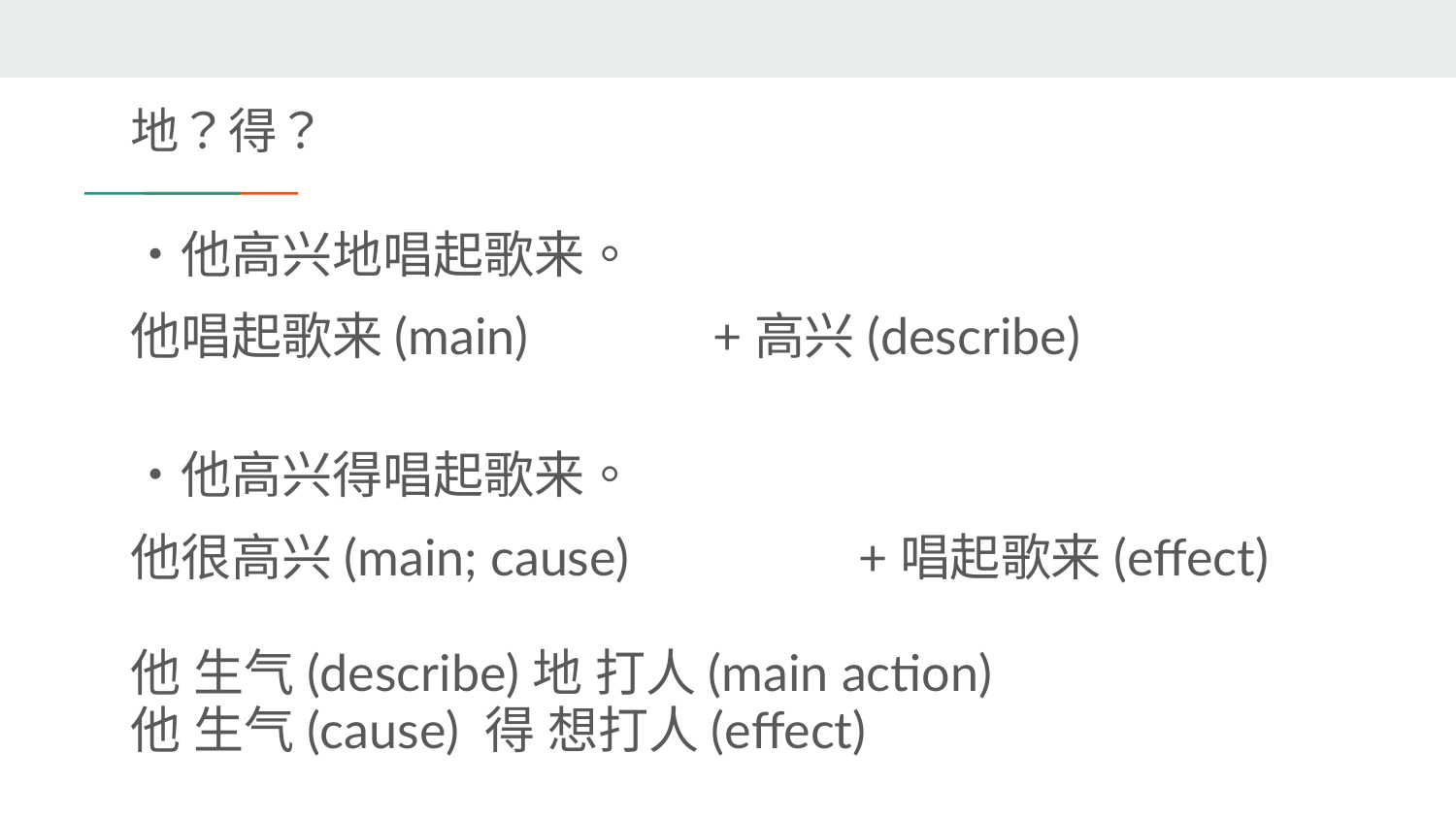

# 地？得？

・他高兴地唱起歌来。
他唱起歌来(main)		+高兴(describe)
・他高兴得唱起歌来。
他很高兴(main; cause)		+唱起歌来(effect)
他 生气(describe)地 打人(main action)
他 生气(cause) 得 想打人(effect)